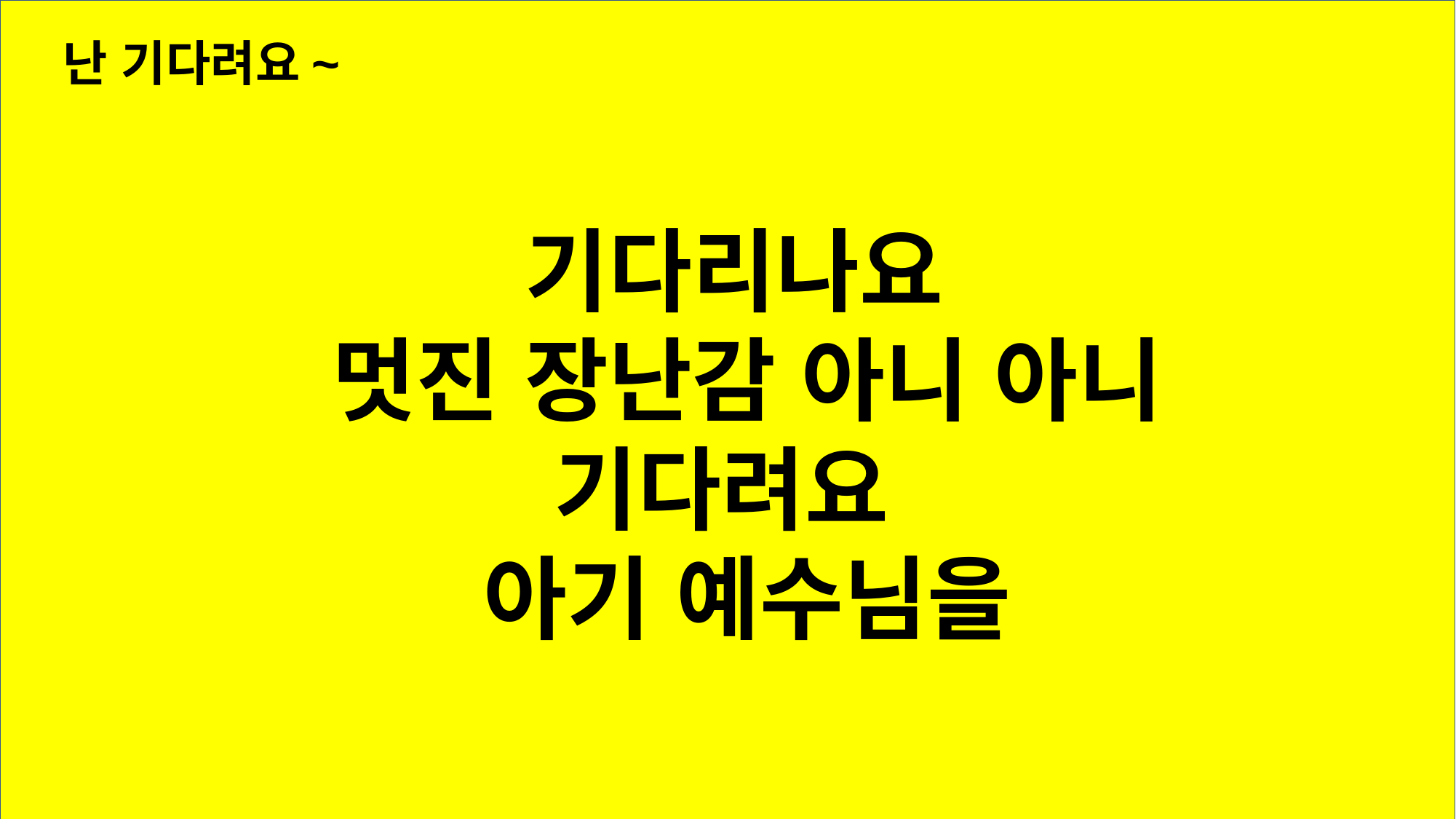

난 기다려요~

기다리나요
멋진 장난감 아니 아니
기다려요
아기 예수님을